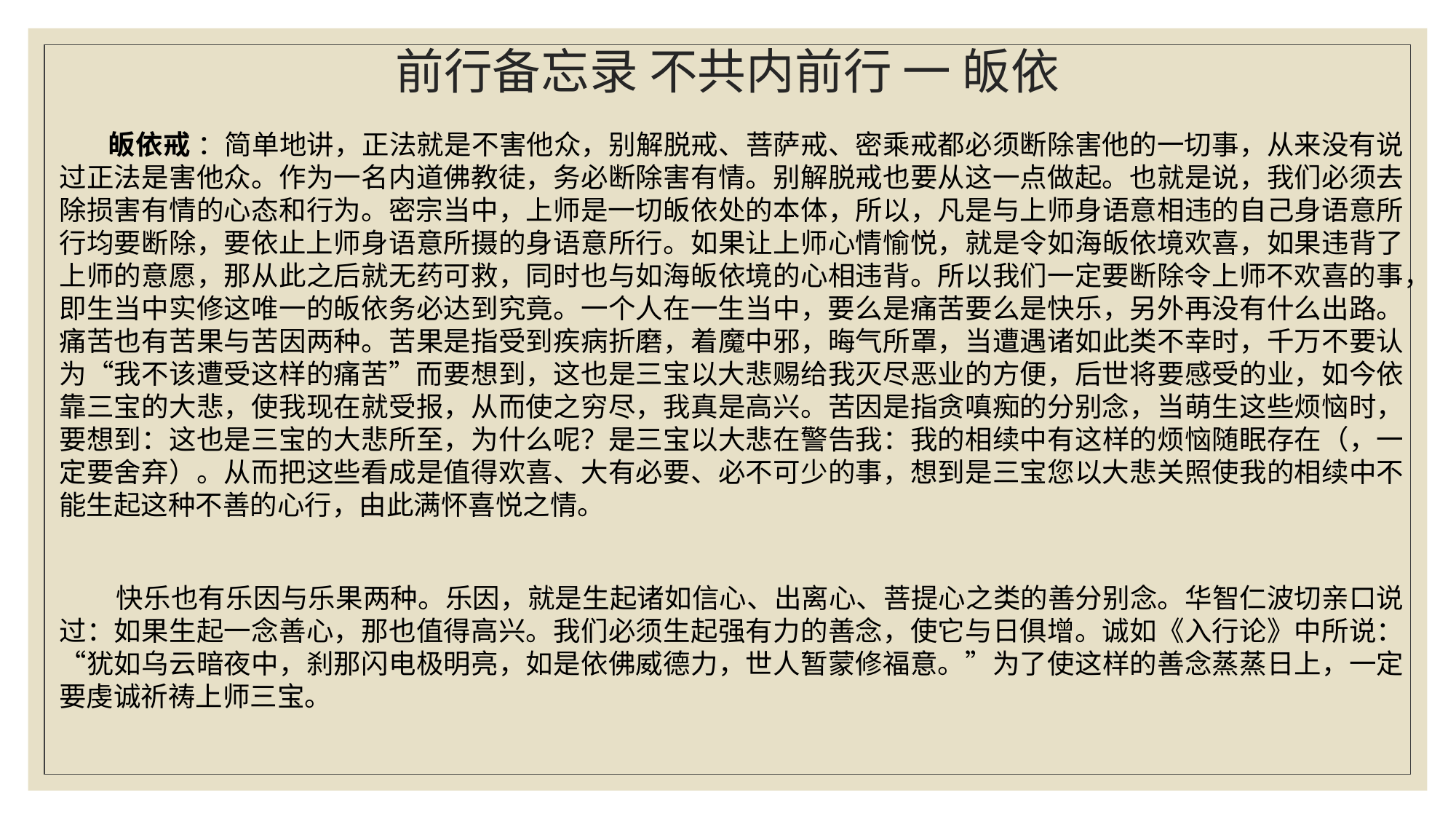

# 前行备忘录 不共内前行 一 皈依
      皈依戒 ：简单地讲，正法就是不害他众，别解脱戒、菩萨戒、密乘戒都必须断除害他的一切事，从来没有说过正法是害他众。作为一名内道佛教徒，务必断除害有情。别解脱戒也要从这一点做起。也就是说，我们必须去除损害有情的心态和行为。密宗当中，上师是一切皈依处的本体，所以，凡是与上师身语意相违的自己身语意所行均要断除，要依止上师身语意所摄的身语意所行。如果让上师心情愉悦，就是令如海皈依境欢喜，如果违背了上师的意愿，那从此之后就无药可救，同时也与如海皈依境的心相违背。所以我们一定要断除令上师不欢喜的事，即生当中实修这唯一的皈依务必达到究竟。一个人在一生当中，要么是痛苦要么是快乐，另外再没有什么出路。痛苦也有苦果与苦因两种。苦果是指受到疾病折磨，着魔中邪，晦气所罩，当遭遇诸如此类不幸时，千万不要认为“我不该遭受这样的痛苦”而要想到，这也是三宝以大悲赐给我灭尽恶业的方便，后世将要感受的业，如今依靠三宝的大悲，使我现在就受报，从而使之穷尽，我真是高兴。苦因是指贪嗔痴的分别念，当萌生这些烦恼时，要想到：这也是三宝的大悲所至，为什么呢？是三宝以大悲在警告我：我的相续中有这样的烦恼随眠存在（，一定要舍弃）。从而把这些看成是值得欢喜、大有必要、必不可少的事，想到是三宝您以大悲关照使我的相续中不能生起这种不善的心行，由此满怀喜悦之情。

        快乐也有乐因与乐果两种。乐因，就是生起诸如信心、出离心、菩提心之类的善分别念。华智仁波切亲口说过：如果生起一念善心，那也值得高兴。我们必须生起强有力的善念，使它与日俱增。诚如《入行论》中所说：“犹如乌云暗夜中，刹那闪电极明亮，如是依佛威德力，世人暂蒙修福意。”为了使这样的善念蒸蒸日上，一定要虔诚祈祷上师三宝。